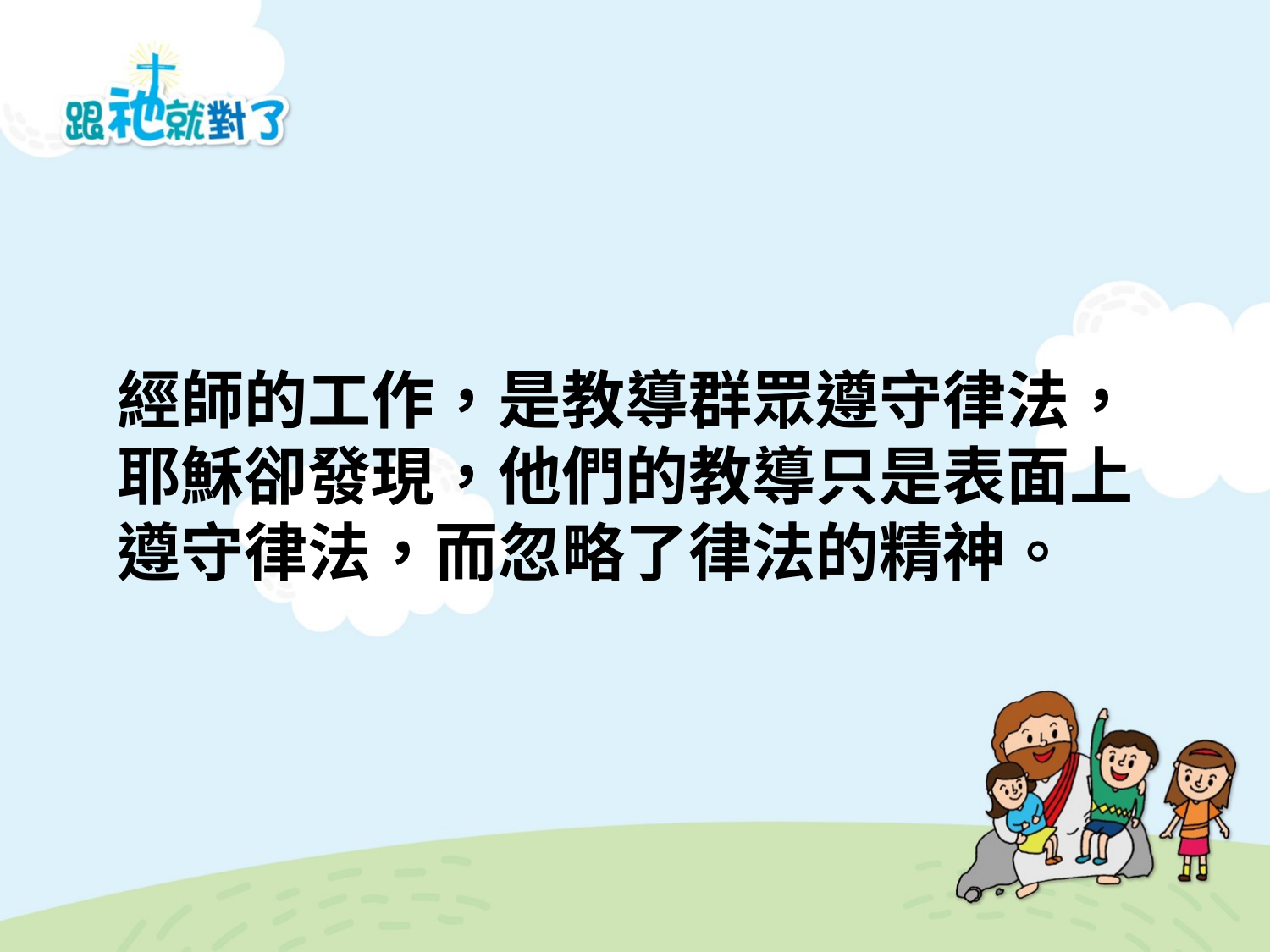

經師的工作，是教導群眾遵守律法，耶穌卻發現，他們的教導只是表面上遵守律法，而忽略了律法的精神。